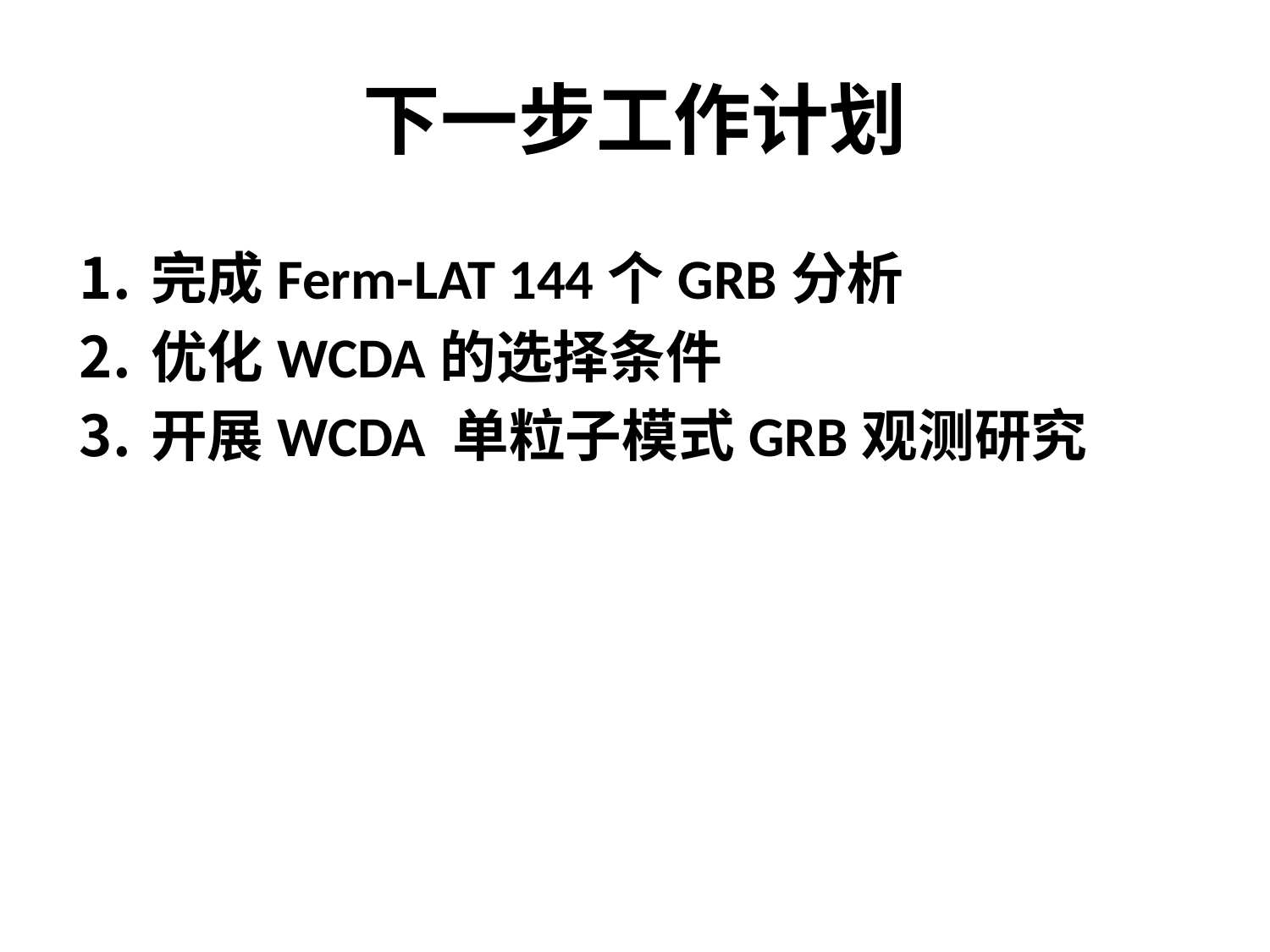

# 下一步工作计划
完成Ferm-LAT 144个GRB分析
优化WCDA的选择条件
开展WCDA 单粒子模式GRB观测研究